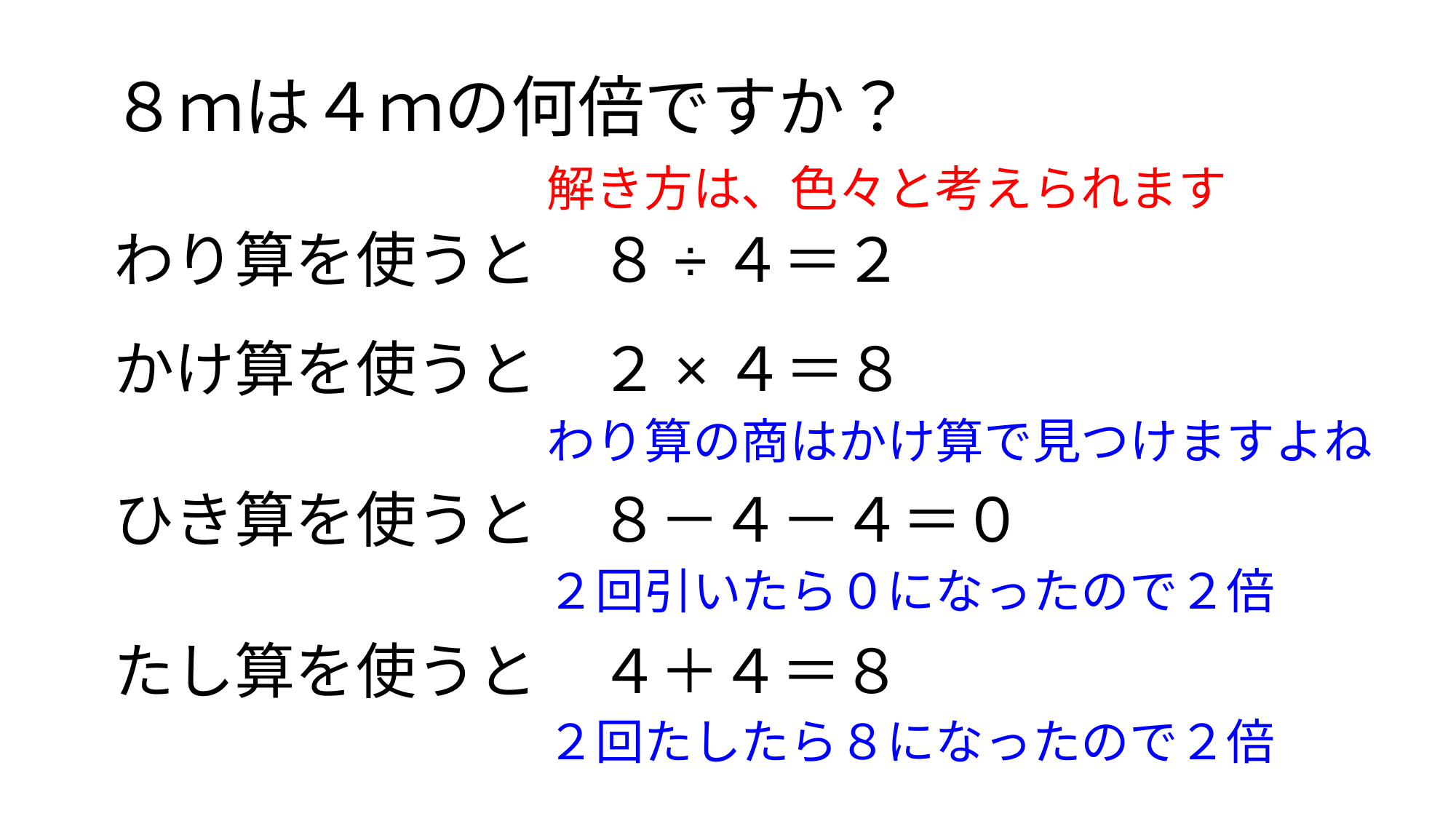

# ８ｍは４ｍの何倍ですか？
解き方は、色々と考えられます
わり算を使うと
８÷４＝２
かけ算を使うと
２×４＝８
わり算の商はかけ算で見つけますよね
ひき算を使うと
８－４－４＝０
２回引いたら０になったので２倍
たし算を使うと
４＋４＝８
２回たしたら８になったので２倍